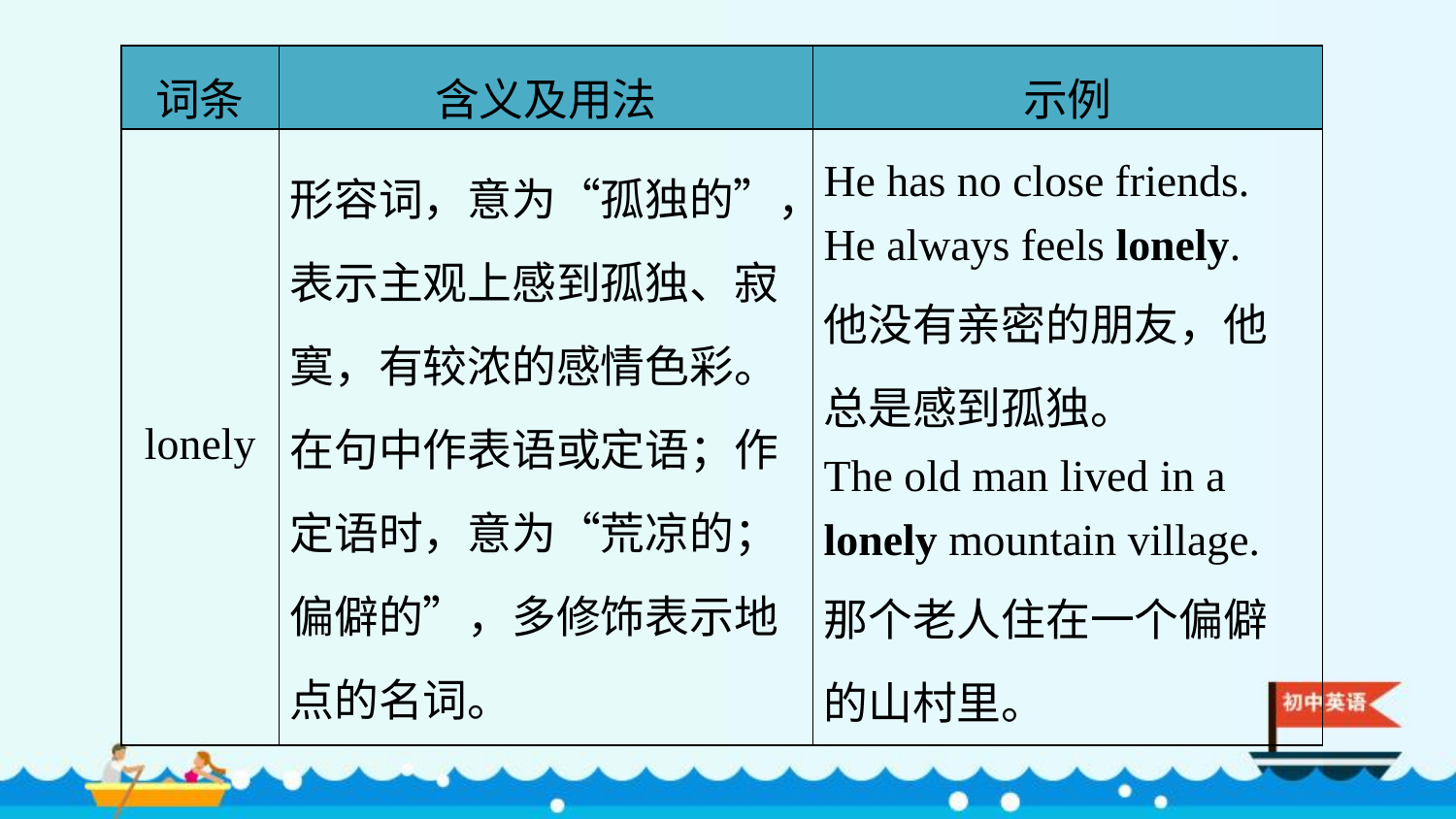

| 词条 | 含义及用法 | 示例 |
| --- | --- | --- |
| lonely | 形容词，意为“孤独的”，表示主观上感到孤独、寂寞，有较浓的感情色彩。在句中作表语或定语；作定语时，意为“荒凉的；偏僻的”，多修饰表示地点的名词。 | He has no close friends. He always feels lonely. 他没有亲密的朋友，他总是感到孤独。 The old man lived in a lonely mountain village. 那个老人住在一个偏僻的山村里。 |